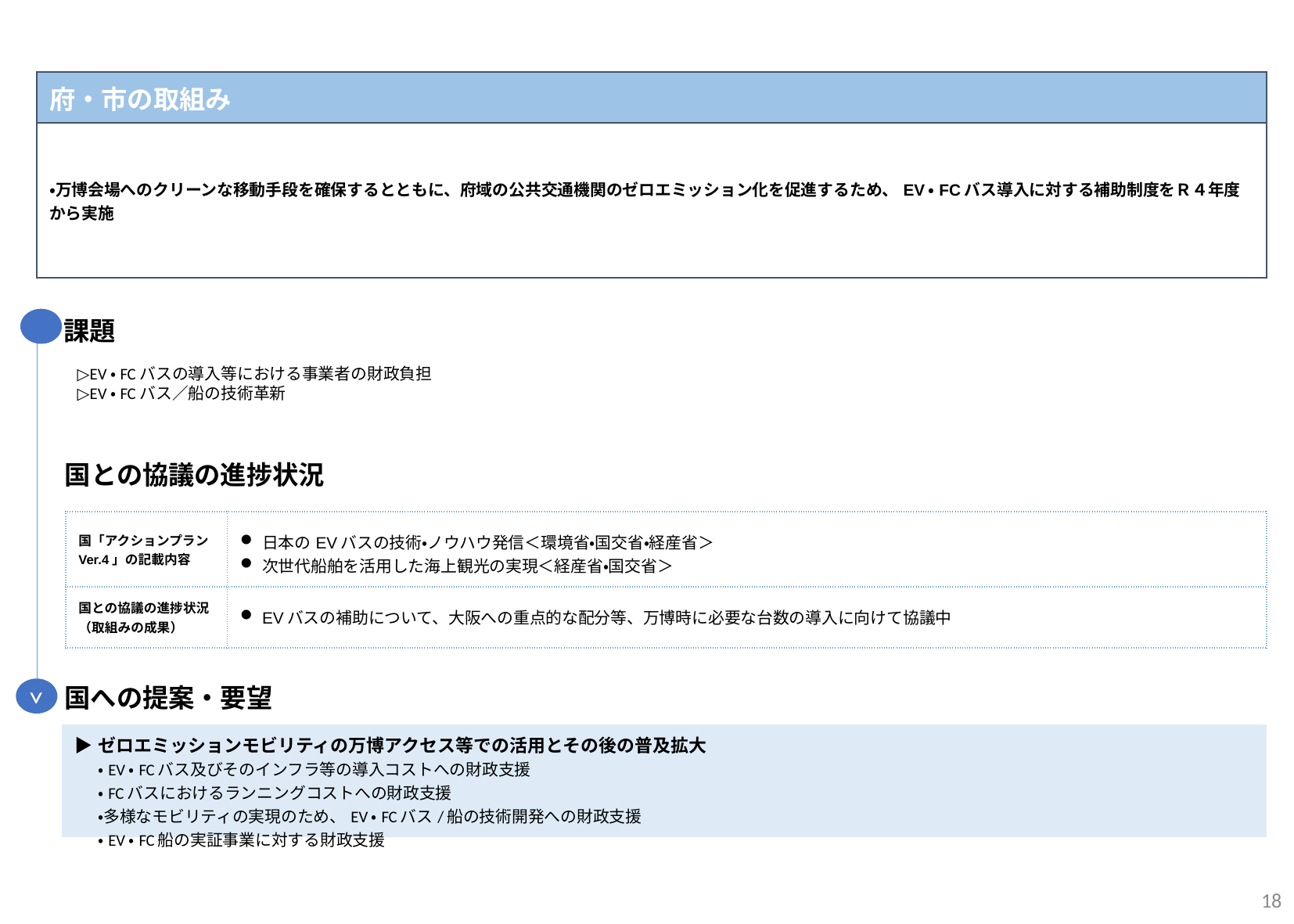

| 府・市の取組み |
| --- |
| ・万博会場へのクリーンな移動手段を確保するとともに、府域の公共交通機関のゼロエミッション化を促進するため、EV・FCバス導入に対する補助制度をＲ４年度から実施 |

課題
▷EV・FCバスの導入等における事業者の財政負担
▷EV・FCバス／船の技術革新
国との協議の進捗状況
| 国「アクションプランVer.4」の記載内容 | 日本のEVバスの技術・ノウハウ発信＜環境省・国交省・経産省＞ 次世代船舶を活用した海上観光の実現＜経産省・国交省＞ |
| --- | --- |
| 国との協議の進捗状況 （取組みの成果） | EVバスの補助について、大阪への重点的な配分等、万博時に必要な台数の導入に向けて協議中 |
国への提案・要望
>

| ▶ゼロエミッションモビリティの万博アクセス等での活用とその後の普及拡大 ・EV・FCバス及びそのインフラ等の導入コストへの財政支援 ・FCバスにおけるランニングコストへの財政支援 ・多様なモビリティの実現のため、EV・FCバス/船の技術開発への財政支援 ・EV・FC船の実証事業に対する財政支援 |
| --- |

18